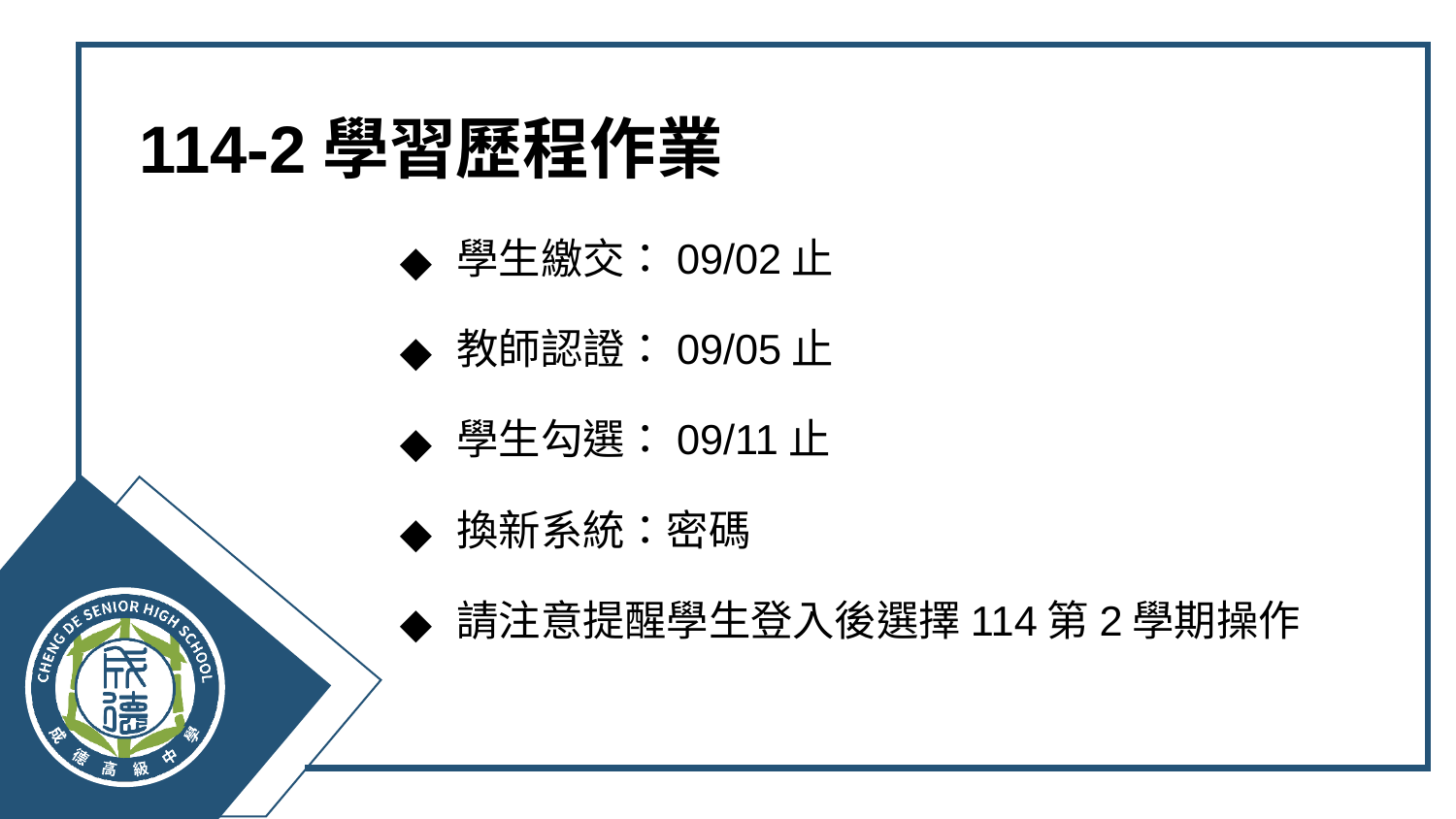

# 114-2學習歷程作業
學生繳交：09/02止
教師認證：09/05止
學生勾選：09/11止
換新系統：密碼
請注意提醒學生登入後選擇114第2學期操作